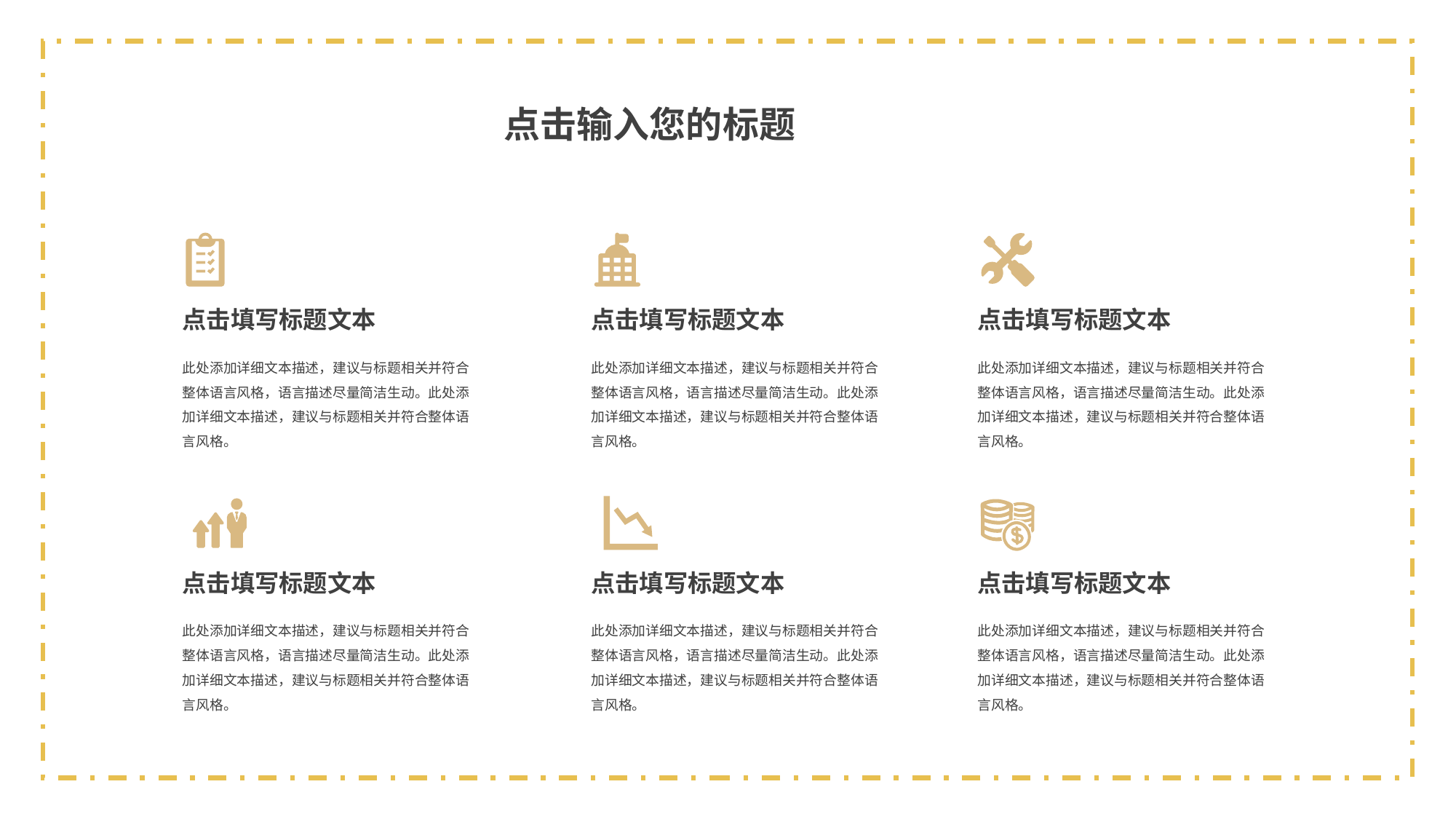

点击输入您的标题

点击填写标题文本
点击填写标题文本
点击填写标题文本
此处添加详细文本描述，建议与标题相关并符合整体语言风格，语言描述尽量简洁生动。此处添加详细文本描述，建议与标题相关并符合整体语言风格。
此处添加详细文本描述，建议与标题相关并符合整体语言风格，语言描述尽量简洁生动。此处添加详细文本描述，建议与标题相关并符合整体语言风格。
此处添加详细文本描述，建议与标题相关并符合整体语言风格，语言描述尽量简洁生动。此处添加详细文本描述，建议与标题相关并符合整体语言风格。

点击填写标题文本
点击填写标题文本
点击填写标题文本
此处添加详细文本描述，建议与标题相关并符合整体语言风格，语言描述尽量简洁生动。此处添加详细文本描述，建议与标题相关并符合整体语言风格。
此处添加详细文本描述，建议与标题相关并符合整体语言风格，语言描述尽量简洁生动。此处添加详细文本描述，建议与标题相关并符合整体语言风格。
此处添加详细文本描述，建议与标题相关并符合整体语言风格，语言描述尽量简洁生动。此处添加详细文本描述，建议与标题相关并符合整体语言风格。